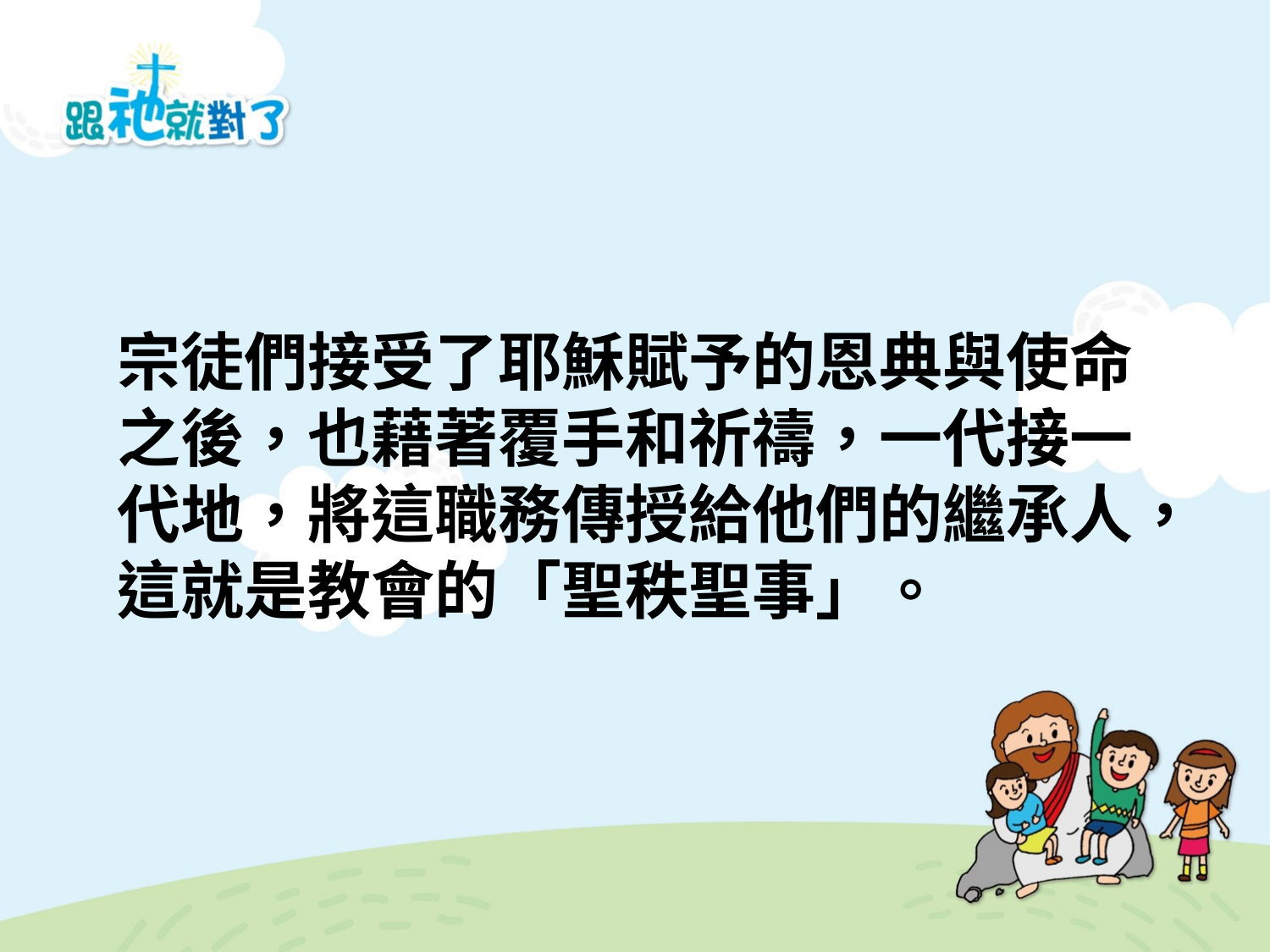

宗徒們接受了耶穌賦予的恩典與使命之後，也藉著覆手和祈禱，一代接一代地，將這職務傳授給他們的繼承人，這就是教會的「聖秩聖事」。